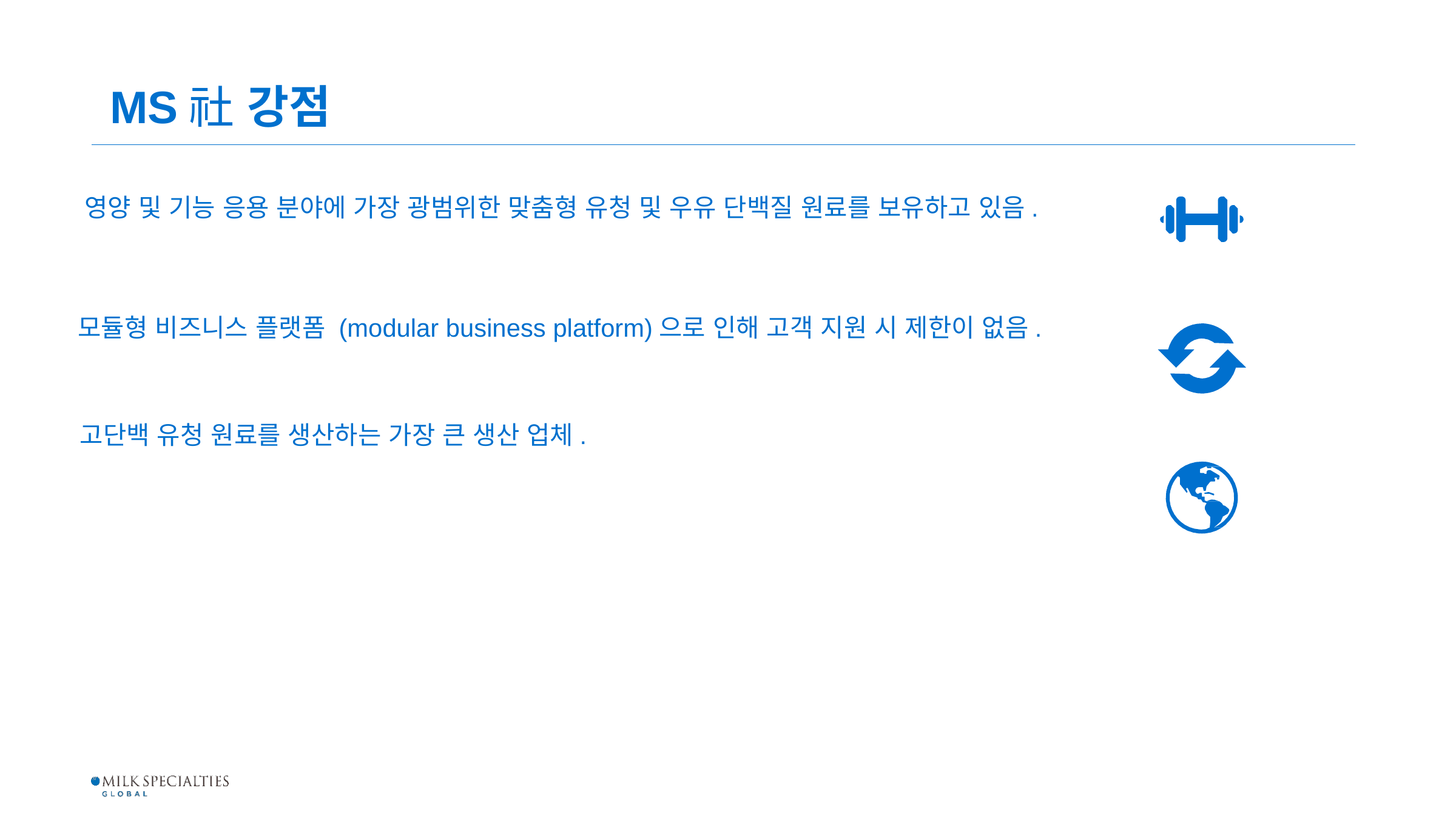

# MS社 강점

영양 및 기능 응용 분야에 가장 광범위한 맞춤형 유청 및 우유 단백질 원료를 보유하고 있음.

모듈형 비즈니스 플랫폼 (modular business platform)으로 인해 고객 지원 시 제한이 없음.

고단백 유청 원료를 생산하는 가장 큰 생산 업체.

Confidential
|
Milk Specialties Global	|
March 19, 2020